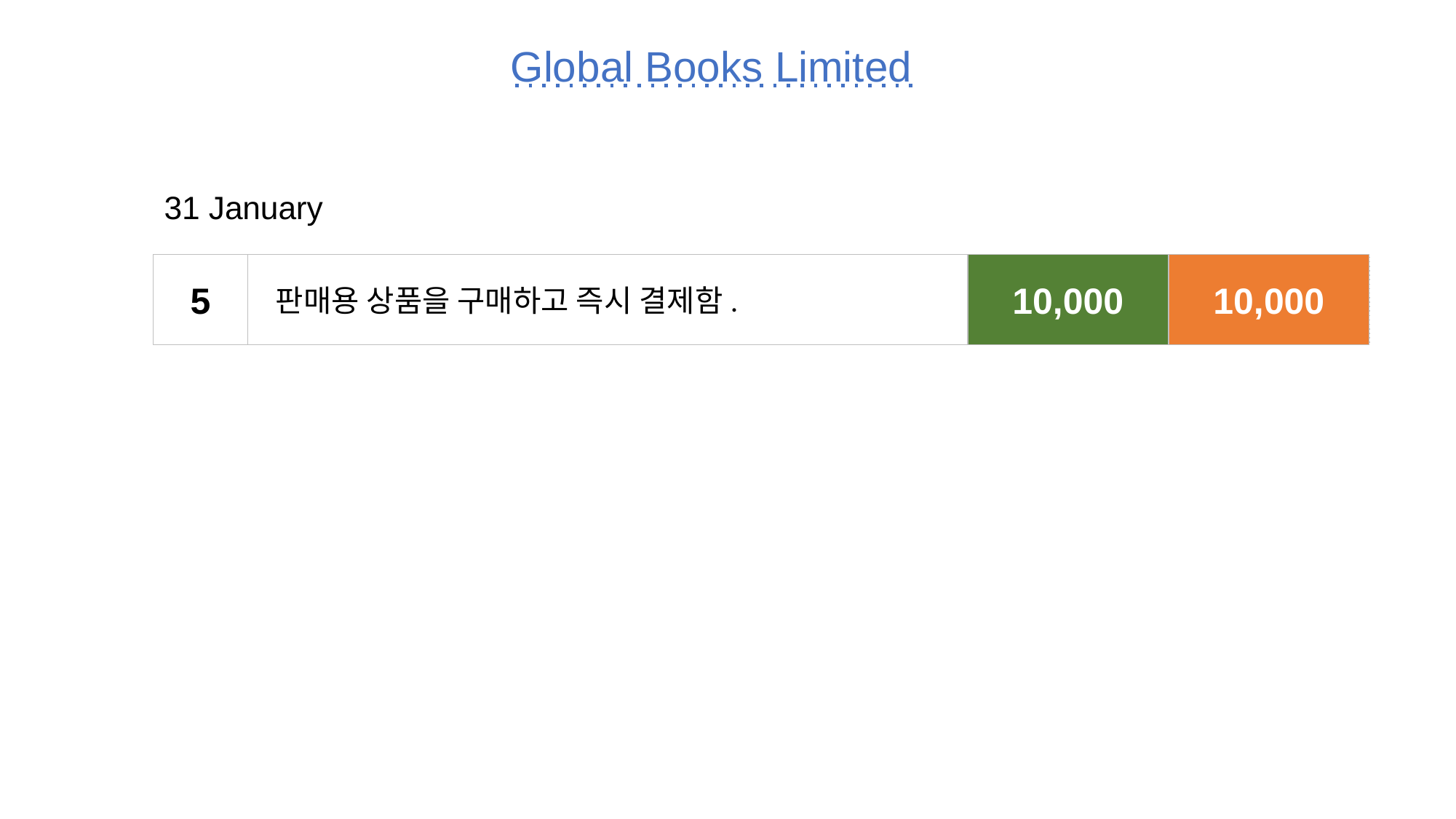

Global Books Limited
31 January
5
Inventory
10,000
Cash
10,000
판매용 상품을 구매하고 즉시 결제함.
10,000
10,000